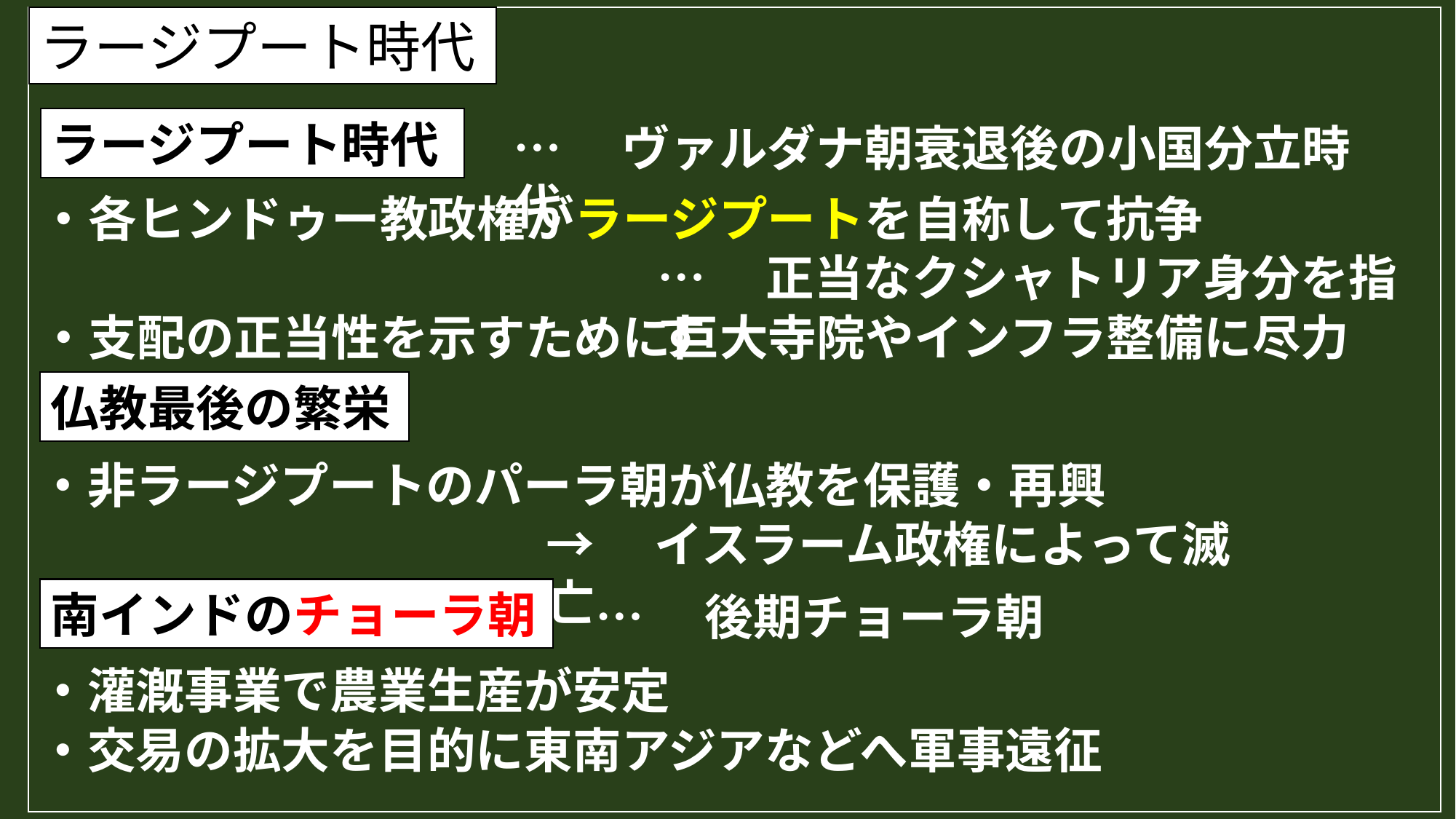

ラージプート時代
ラージプート時代
…　ヴァルダナ朝衰退後の小国分立時代
・各ヒンドゥー教政権がラージプートを自称して抗争
…　正当なクシャトリア身分を指す
・支配の正当性を示すために巨大寺院やインフラ整備に尽力
仏教最後の繁栄
・非ラージプートのパーラ朝が仏教を保護・再興
→　イスラーム政権によって滅亡
南インドのチョーラ朝
…　後期チョーラ朝
・灌漑事業で農業生産が安定
・交易の拡大を目的に東南アジアなどへ軍事遠征